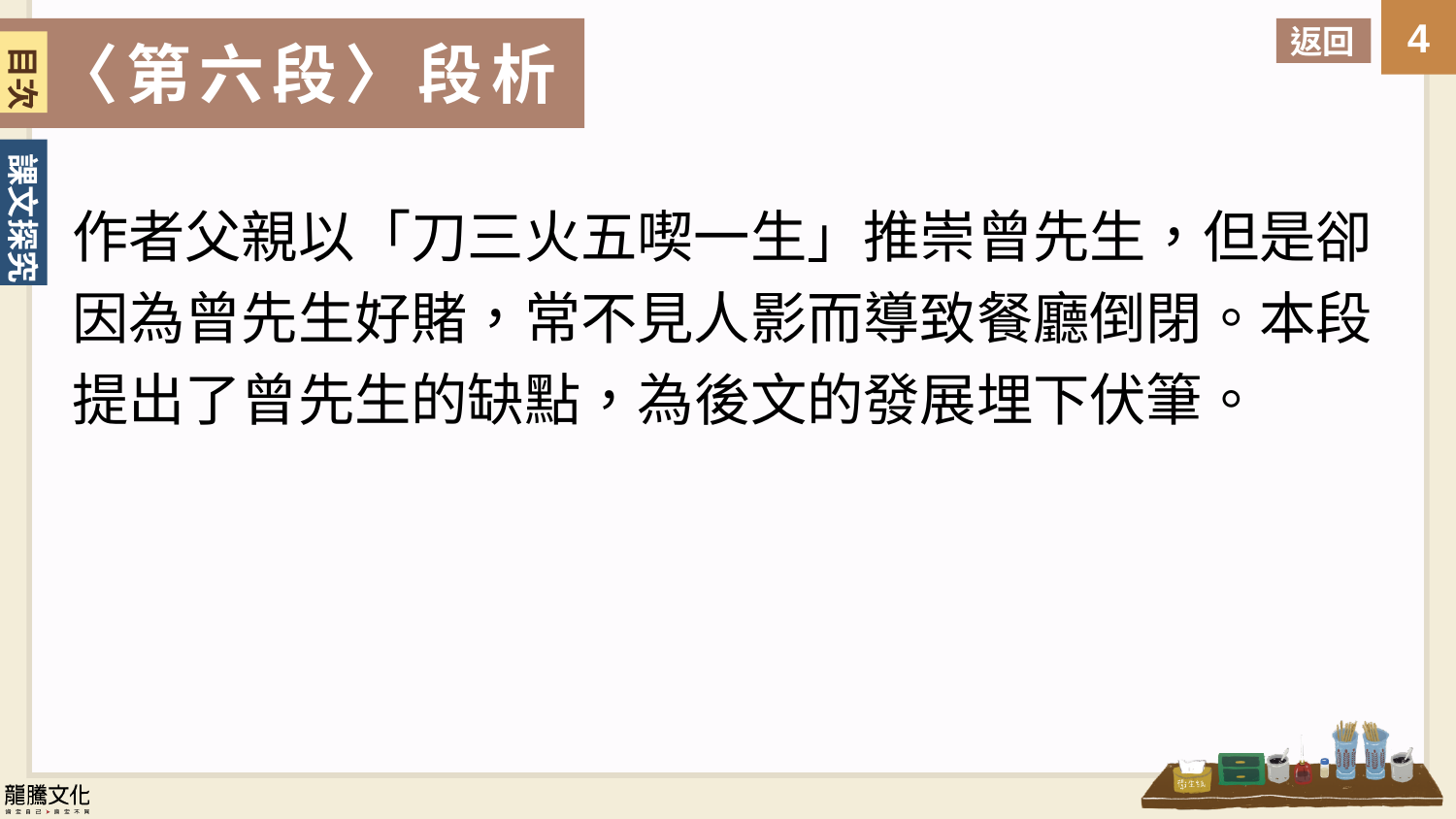

返回
〈第六段〉段析
目次
作者父親以「刀三火五喫一生」推崇曾先生，但是卻因為曾先生好賭，常不見人影而導致餐廳倒閉。本段提出了曾先生的缺點，為後文的發展埋下伏筆。